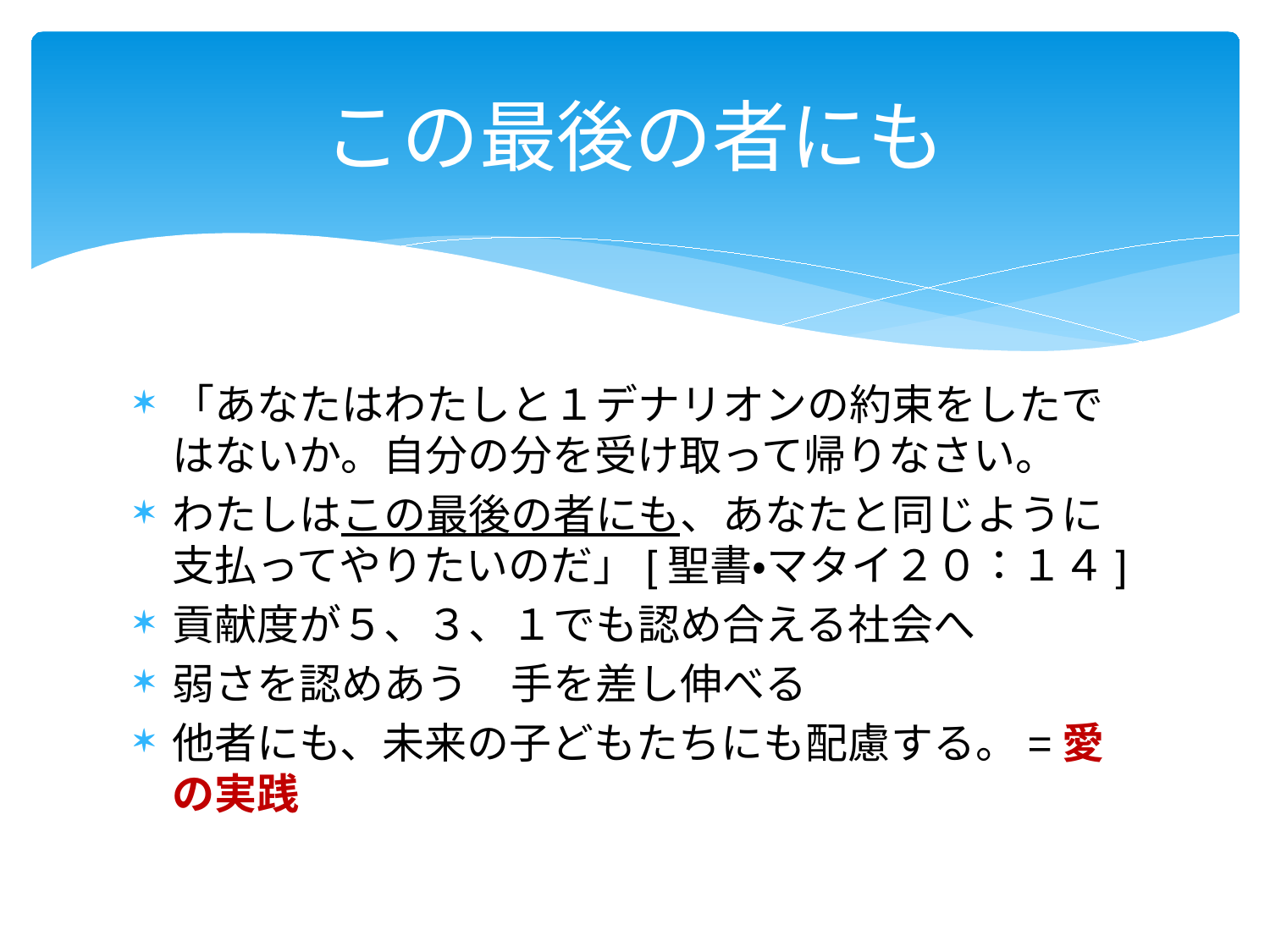

# この最後の者にも
「あなたはわたしと１デナリオンの約束をしたではないか。自分の分を受け取って帰りなさい。
わたしはこの最後の者にも、あなたと同じように支払ってやりたいのだ」[聖書・マタイ２０：１４]
貢献度が５、３、１でも認め合える社会へ
弱さを認めあう　手を差し伸べる
他者にも、未来の子どもたちにも配慮する。=愛の実践